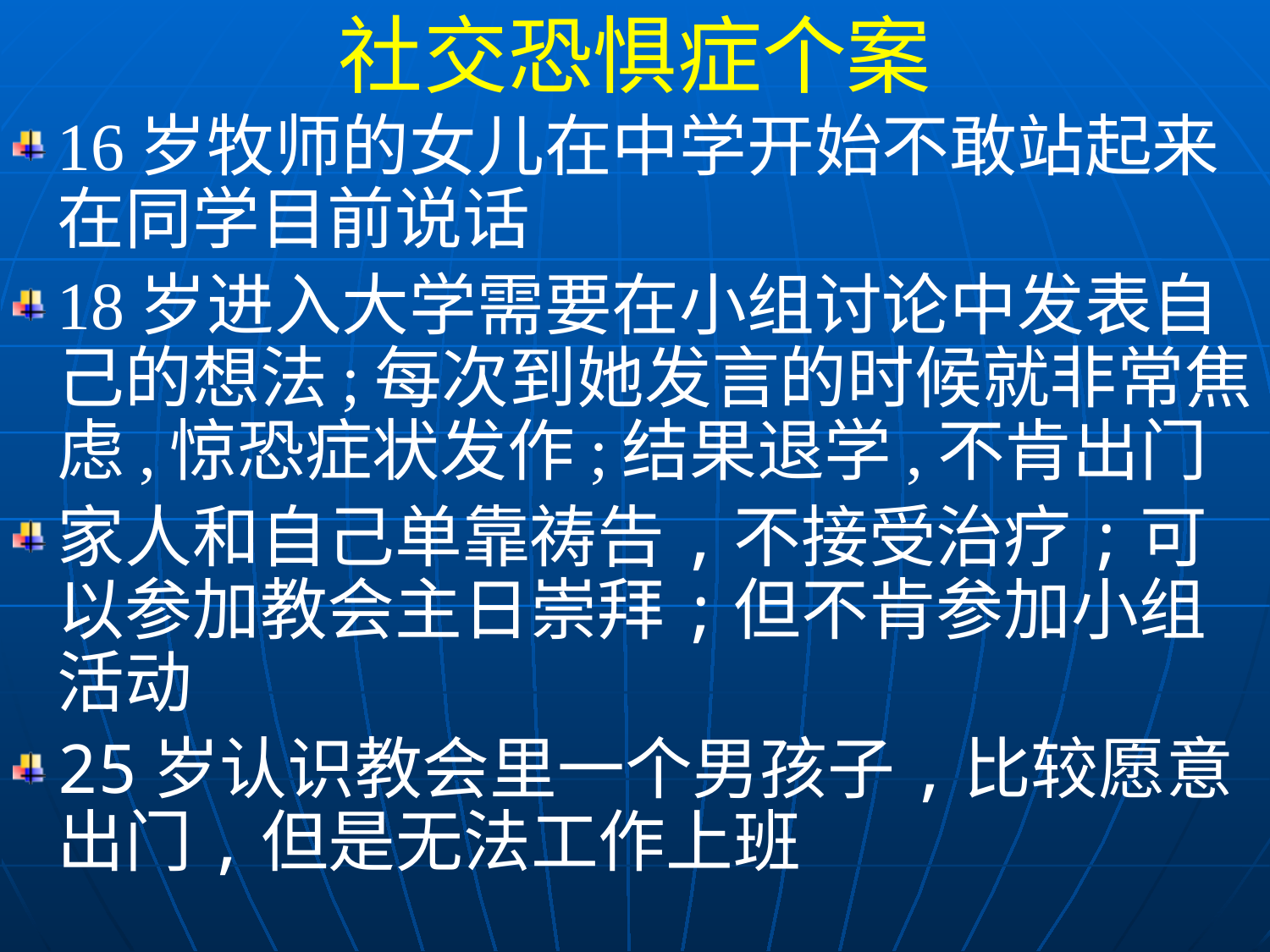

社交恐惧症个案
16岁牧师的女儿在中学开始不敢站起来在同学目前说话
18岁进入大学需要在小组讨论中发表自己的想法;每次到她发言的时候就非常焦虑,惊恐症状发作;结果退学,不肯出门
家人和自己单靠祷告,不接受治疗;可以参加教会主日崇拜;但不肯参加小组活动
25岁认识教会里一个男孩子,比较愿意出门,但是无法工作上班